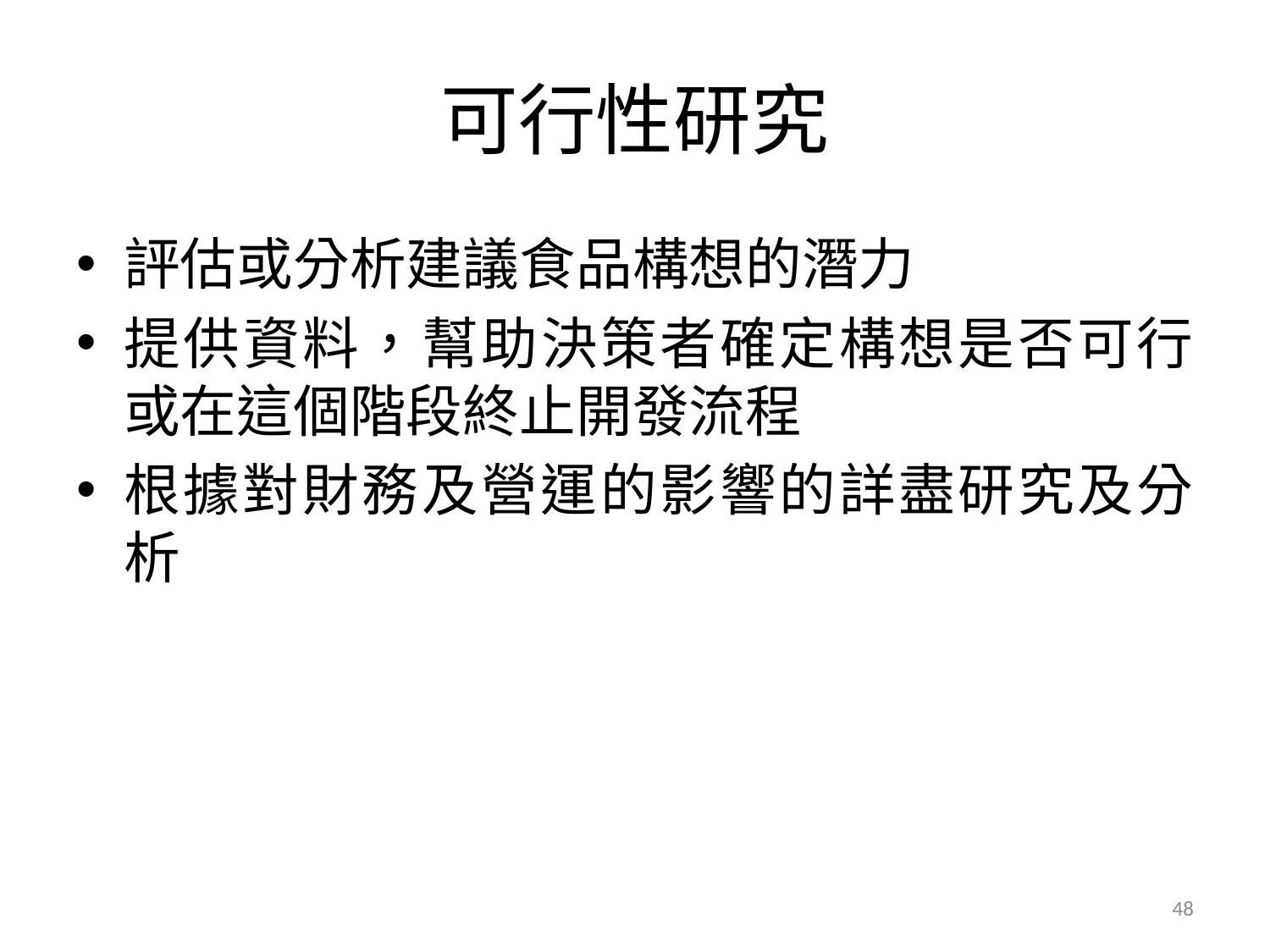

# 可行性研究
評估或分析建議食品構想的潛力
提供資料，幫助決策者確定構想是否可行或在這個階段終止開發流程
根據對財務及營運的影響的詳盡研究及分析
48